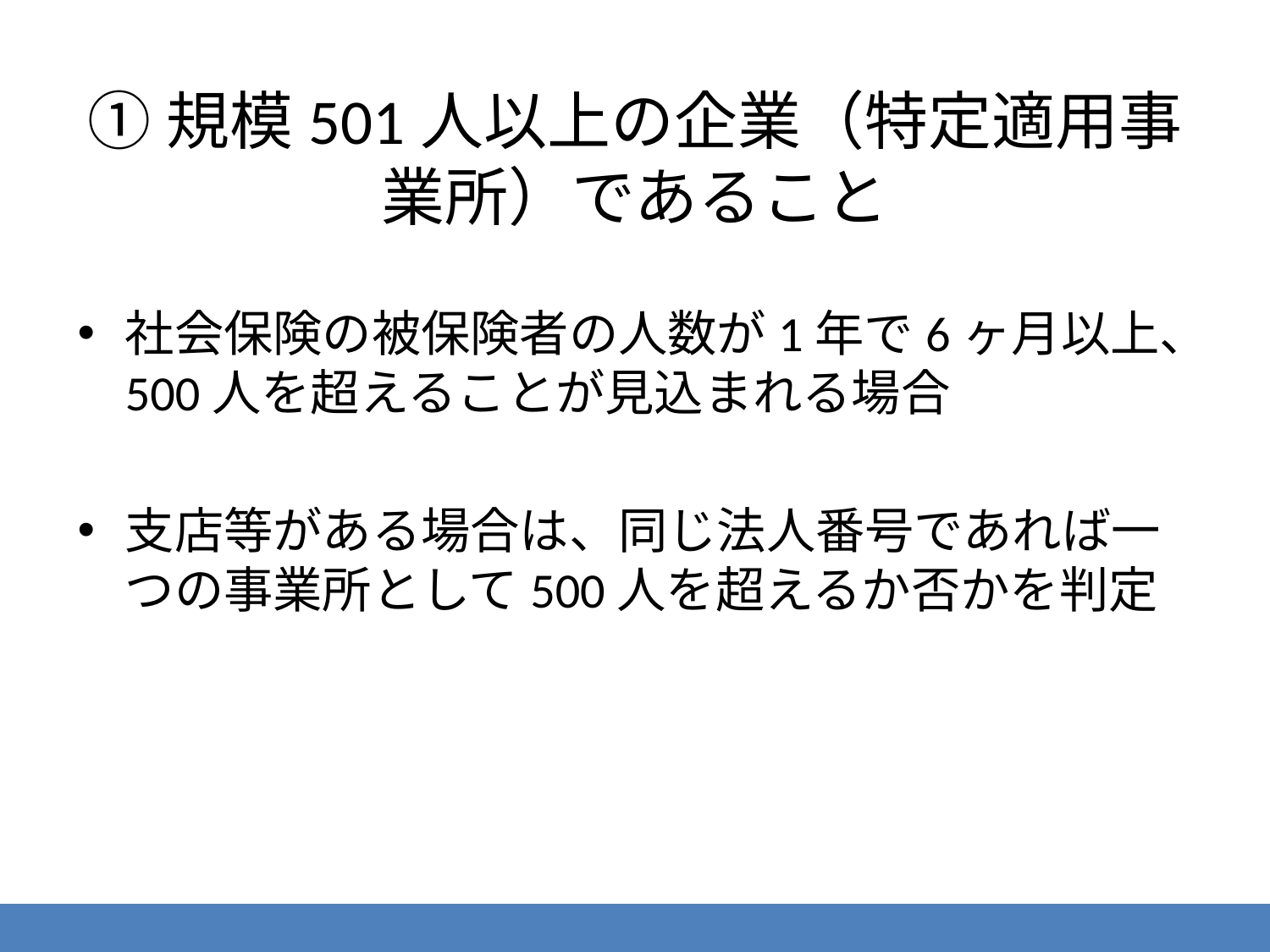

# ①規模501人以上の企業（特定適用事業所）であること
社会保険の被保険者の人数が1年で6ヶ月以上、500人を超えることが見込まれる場合

支店等がある場合は、同じ法人番号であれば一つの事業所として500人を超えるか否かを判定